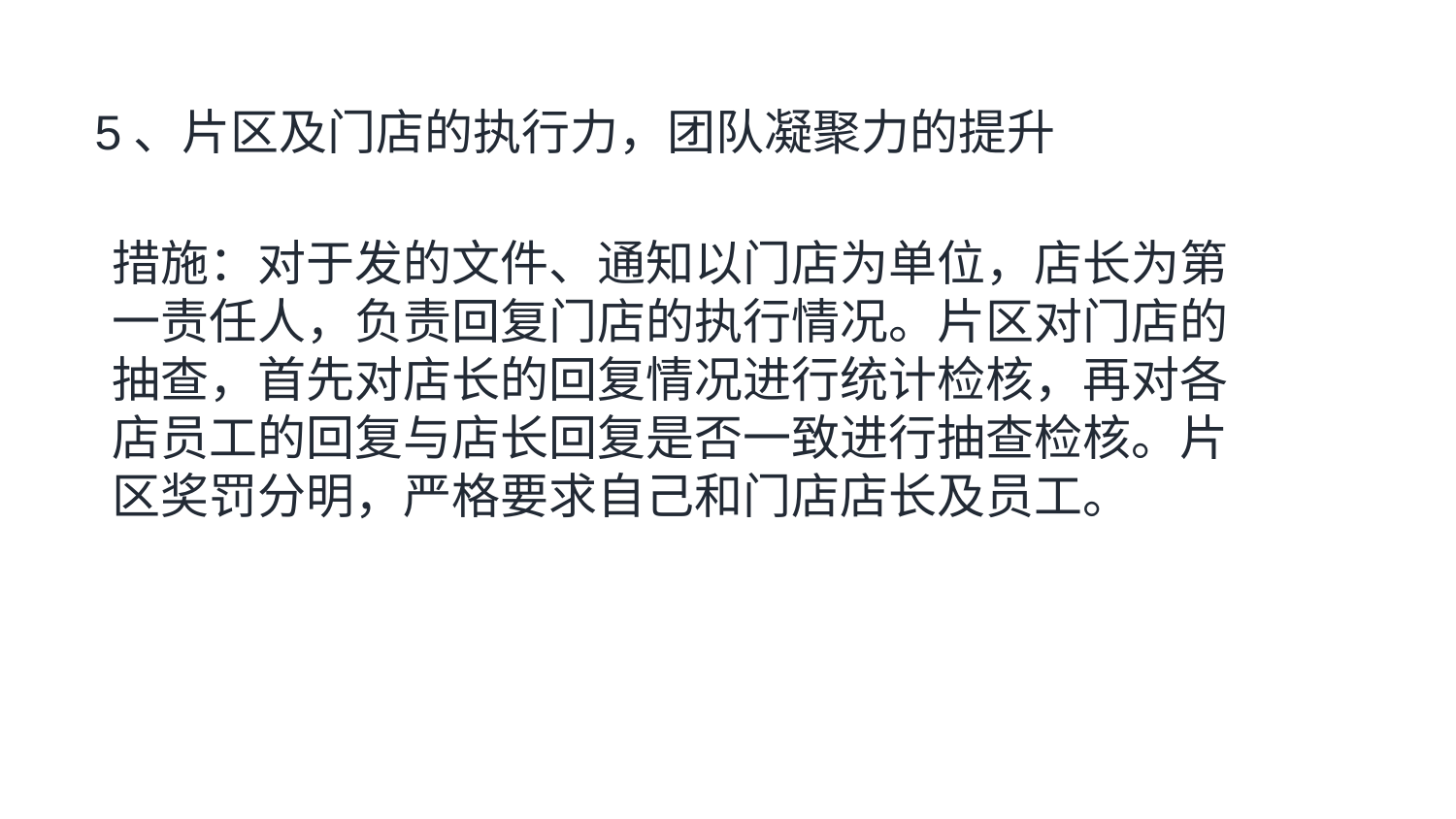

5、片区及门店的执行力，团队凝聚力的提升
措施：对于发的文件、通知以门店为单位，店长为第一责任人，负责回复门店的执行情况。片区对门店的抽查，首先对店长的回复情况进行统计检核，再对各店员工的回复与店长回复是否一致进行抽查检核。片区奖罚分明，严格要求自己和门店店长及员工。